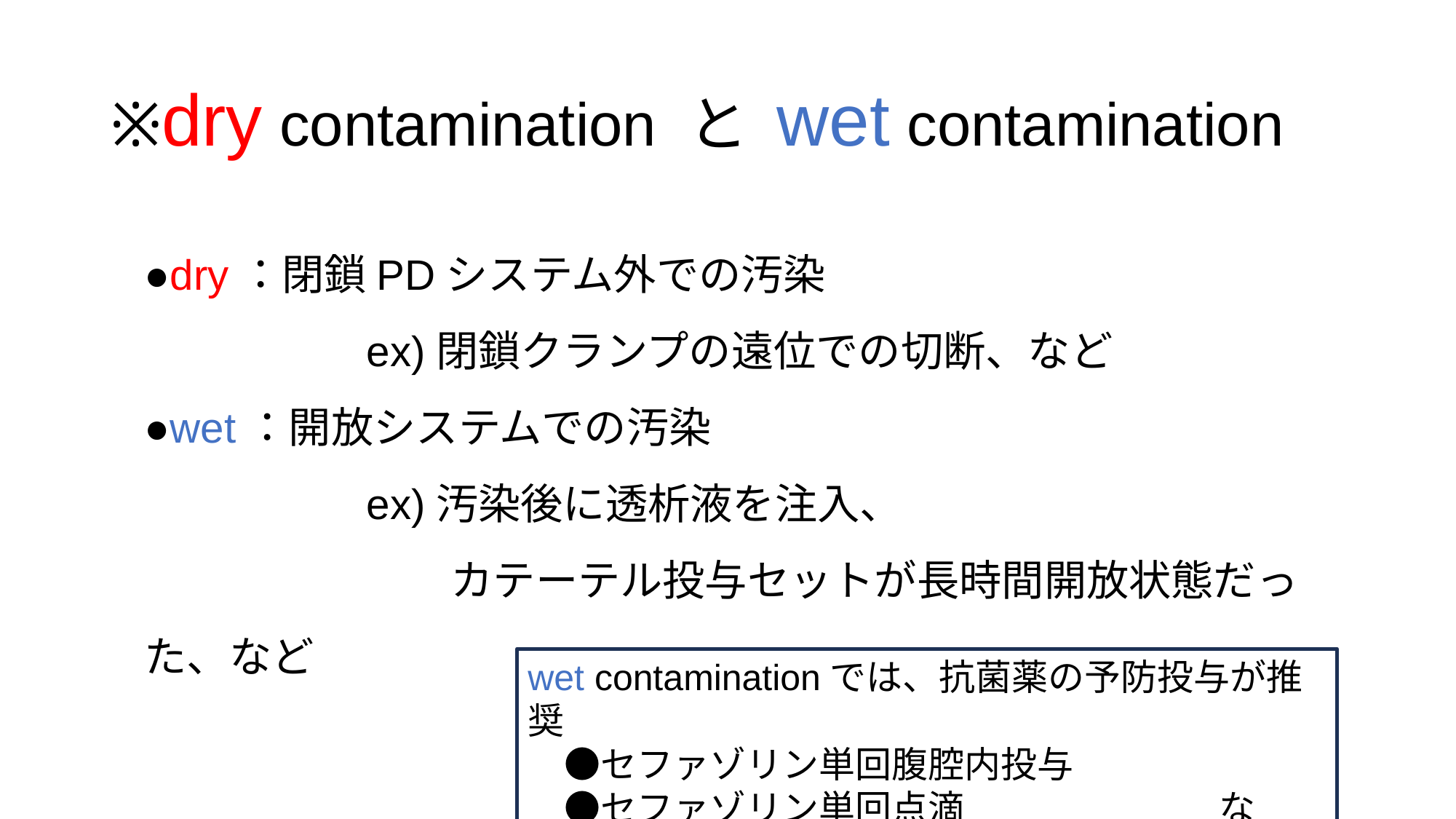

# ※dry contamination と wet contamination
●dry：閉鎖PDシステム外での汚染
　　　　　ex)閉鎖クランプの遠位での切断、など
●wet：開放システムでの汚染
　　　　　ex)汚染後に透析液を注入、
　　　　　　　 カテーテル投与セットが長時間開放状態だった、など
wet contaminationでは、抗菌薬の予防投与が推奨
　●セファゾリン単回腹腔内投与
　●セファゾリン単回点滴　　　　　　　など・・・